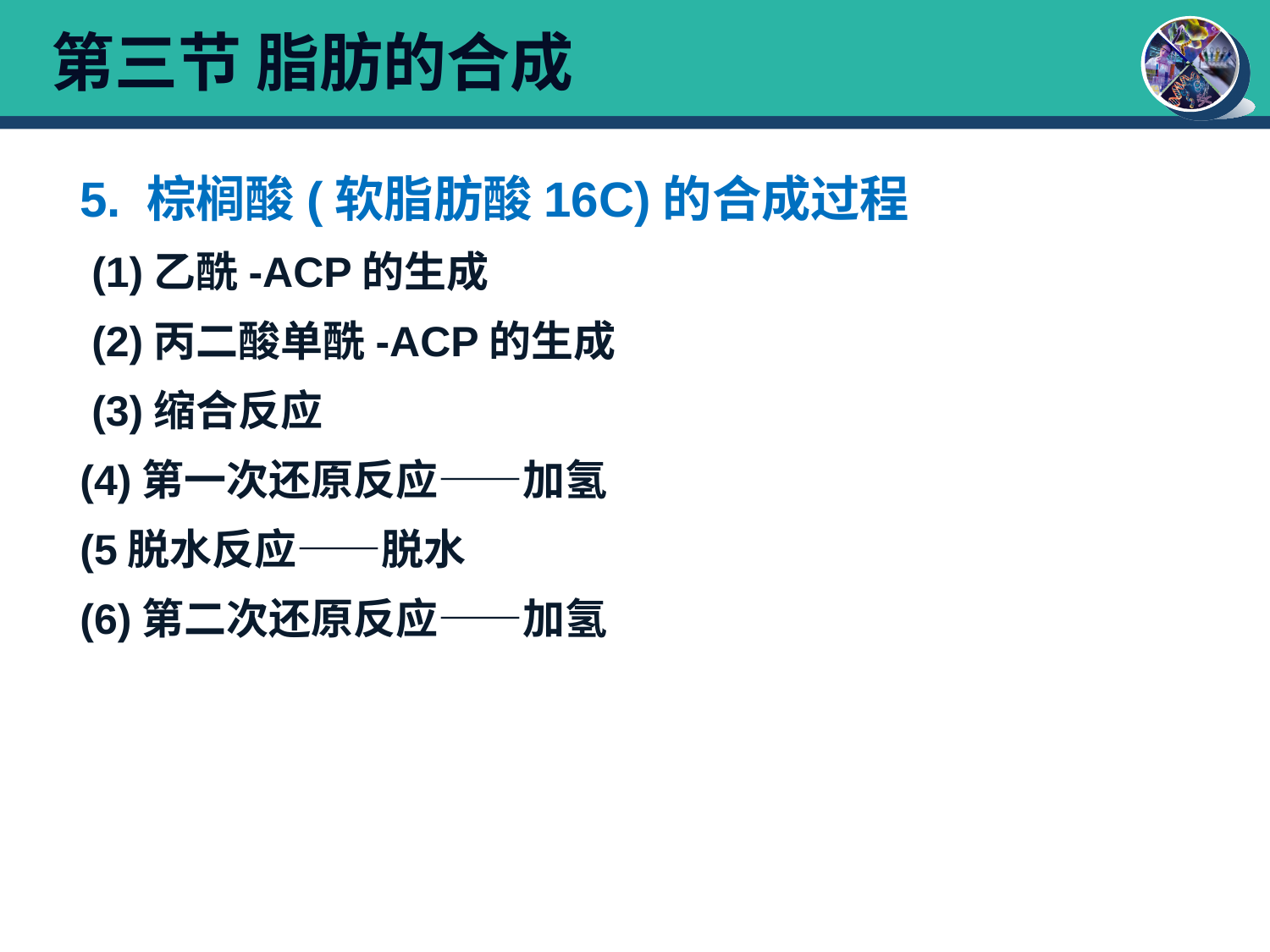

# 第三节 脂肪的合成
5. 棕榈酸(软脂肪酸16C)的合成过程
 (1)乙酰-ACP的生成
 (2)丙二酸单酰-ACP的生成
 (3)缩合反应
(4)第一次还原反应——加氢
(5脱水反应——脱水
(6)第二次还原反应——加氢